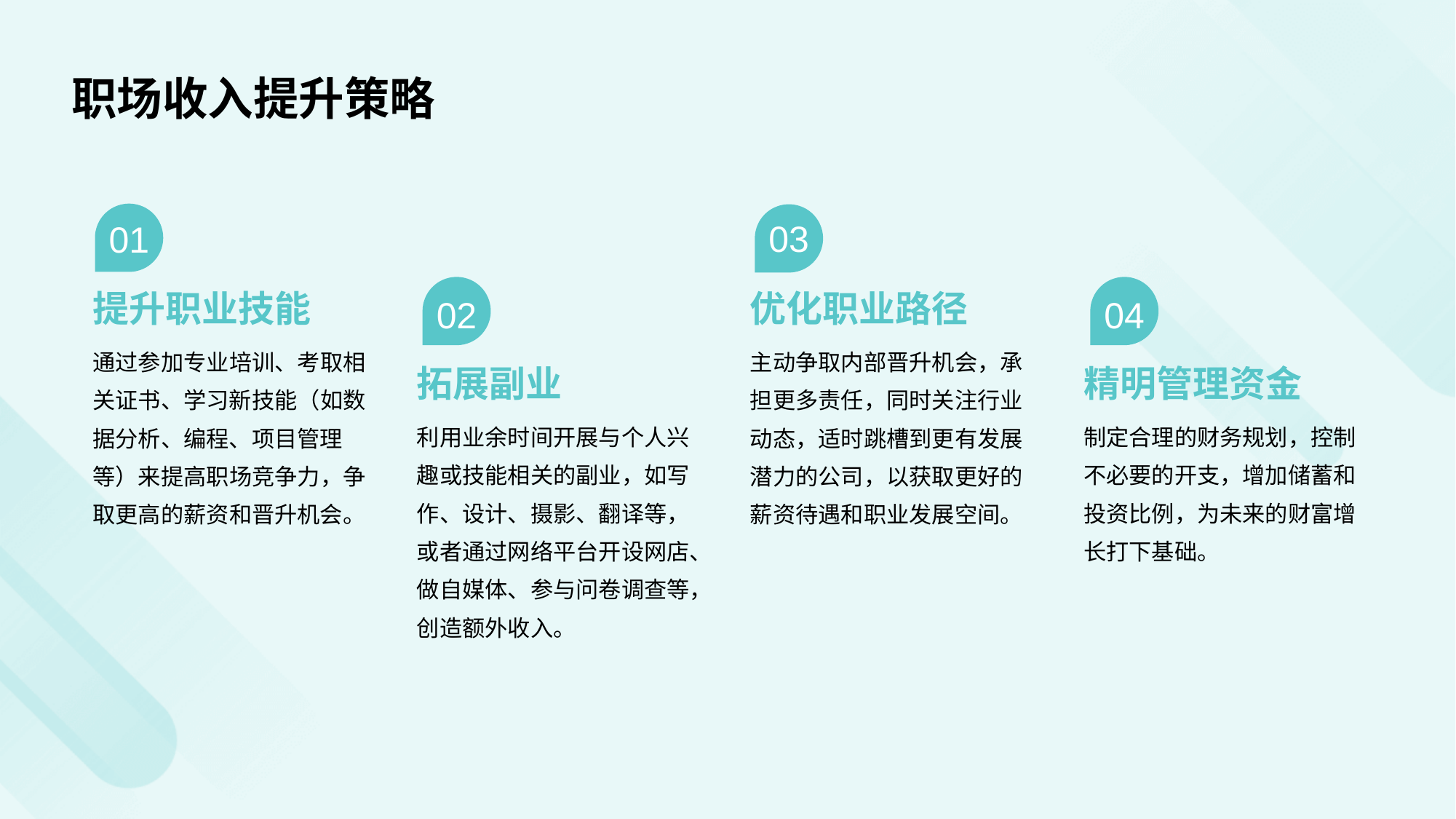

职场收入提升策略

03

01
提升职业技能
优化职业路径

02
04
通过参加专业培训、考取相关证书、学习新技能（如数据分析、编程、项目管理等）来提高职场竞争力，争取更高的薪资和晋升机会。
主动争取内部晋升机会，承担更多责任，同时关注行业动态，适时跳槽到更有发展潜力的公司，以获取更好的薪资待遇和职业发展空间。
拓展副业
精明管理资金
利用业余时间开展与个人兴趣或技能相关的副业，如写作、设计、摄影、翻译等，或者通过网络平台开设网店、做自媒体、参与问卷调查等，创造额外收入。
制定合理的财务规划，控制不必要的开支，增加储蓄和投资比例，为未来的财富增长打下基础。